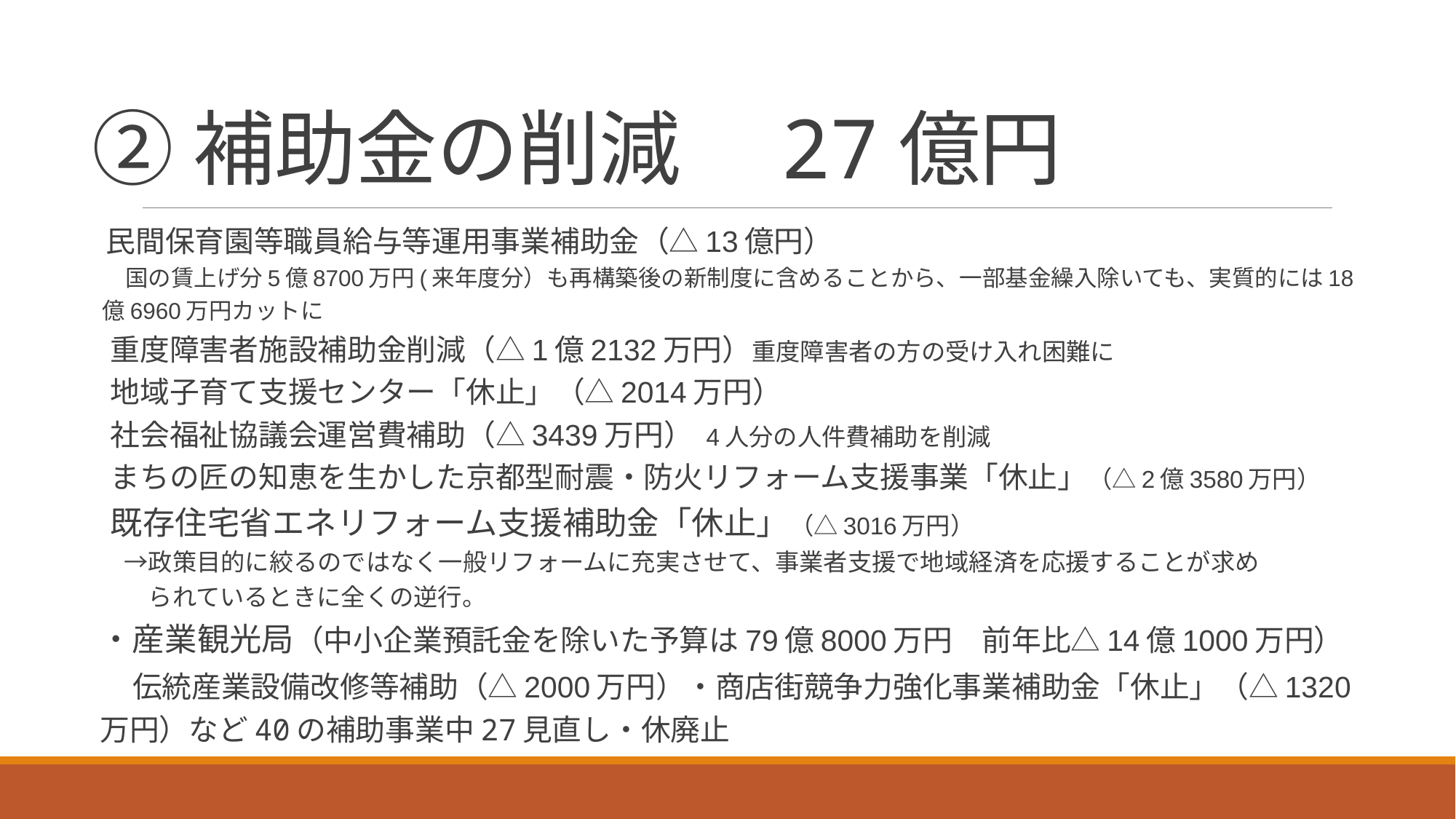

# ②補助金の削減　27億円
民間保育園等職員給与等運用事業補助金（△13億円）
　国の賃上げ分5億8700万円(来年度分）も再構築後の新制度に含めることから、一部基金繰入除いても、実質的には18億6960万円カットに
重度障害者施設補助金削減（△1億2132万円）重度障害者の方の受け入れ困難に
地域子育て支援センター「休止」（△2014万円）
社会福祉協議会運営費補助（△3439万円） 4人分の人件費補助を削減
まちの匠の知恵を生かした京都型耐震・防火リフォーム支援事業「休止」（△2億3580万円）
既存住宅省エネリフォーム支援補助金「休止」（△3016万円）
　→政策目的に絞るのではなく一般リフォームに充実させて、事業者支援で地域経済を応援することが求め
　　られているときに全くの逆行。
・産業観光局（中小企業預託金を除いた予算は79億8000万円　前年比△14億1000万円）
　伝統産業設備改修等補助（△2000万円）・商店街競争力強化事業補助金「休止」（△1320万円）など40の補助事業中27見直し・休廃止